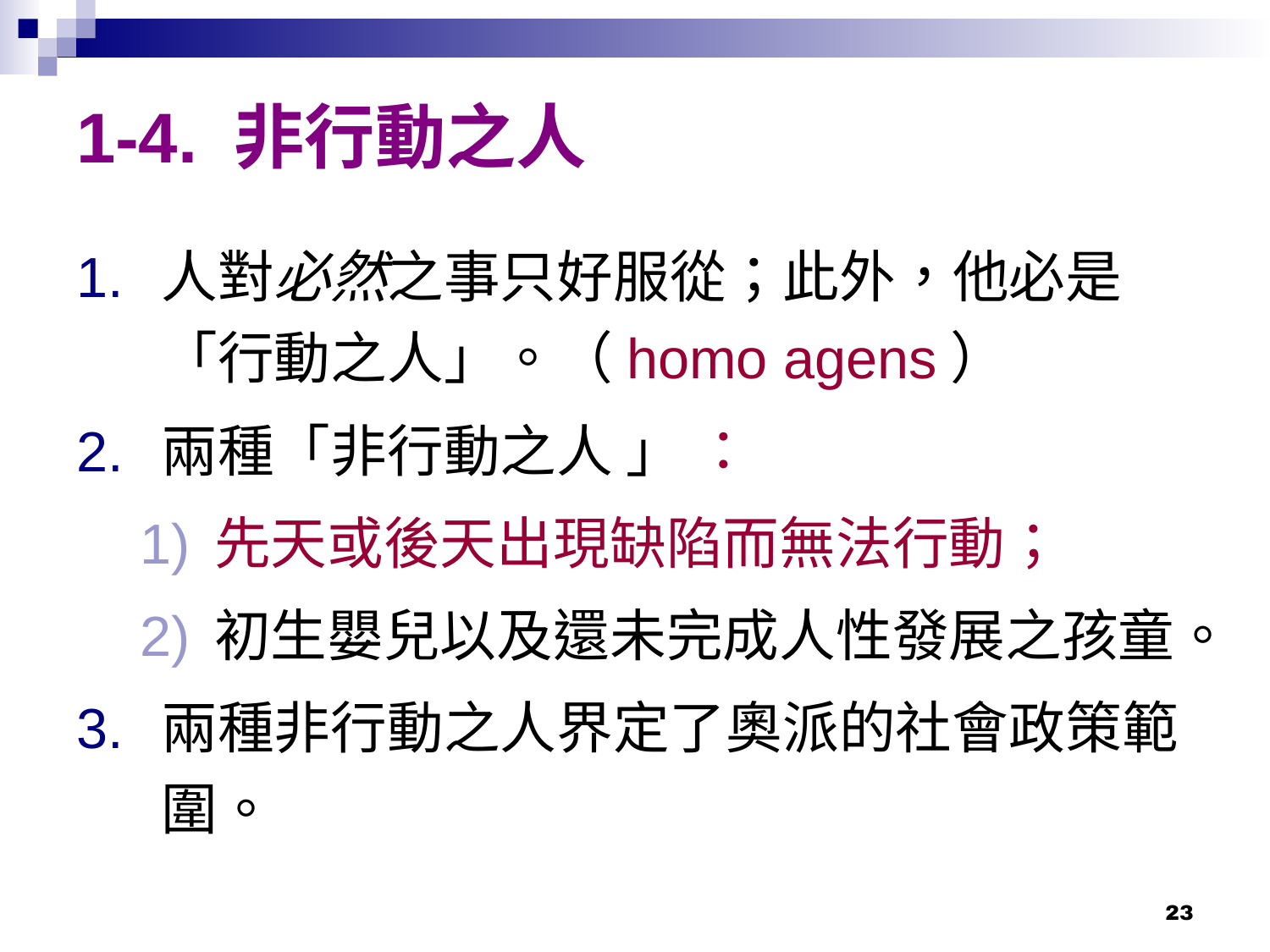

# 1-4. 非行動之人
人對必然之事只好服從；此外，他必是「行動之人」。（homo agens）
兩種「非行動之人 」 ：
先天或後天出現缺陷而無法行動；
初生嬰兒以及還未完成人性發展之孩童。
兩種非行動之人界定了奧派的社會政策範圍。
23